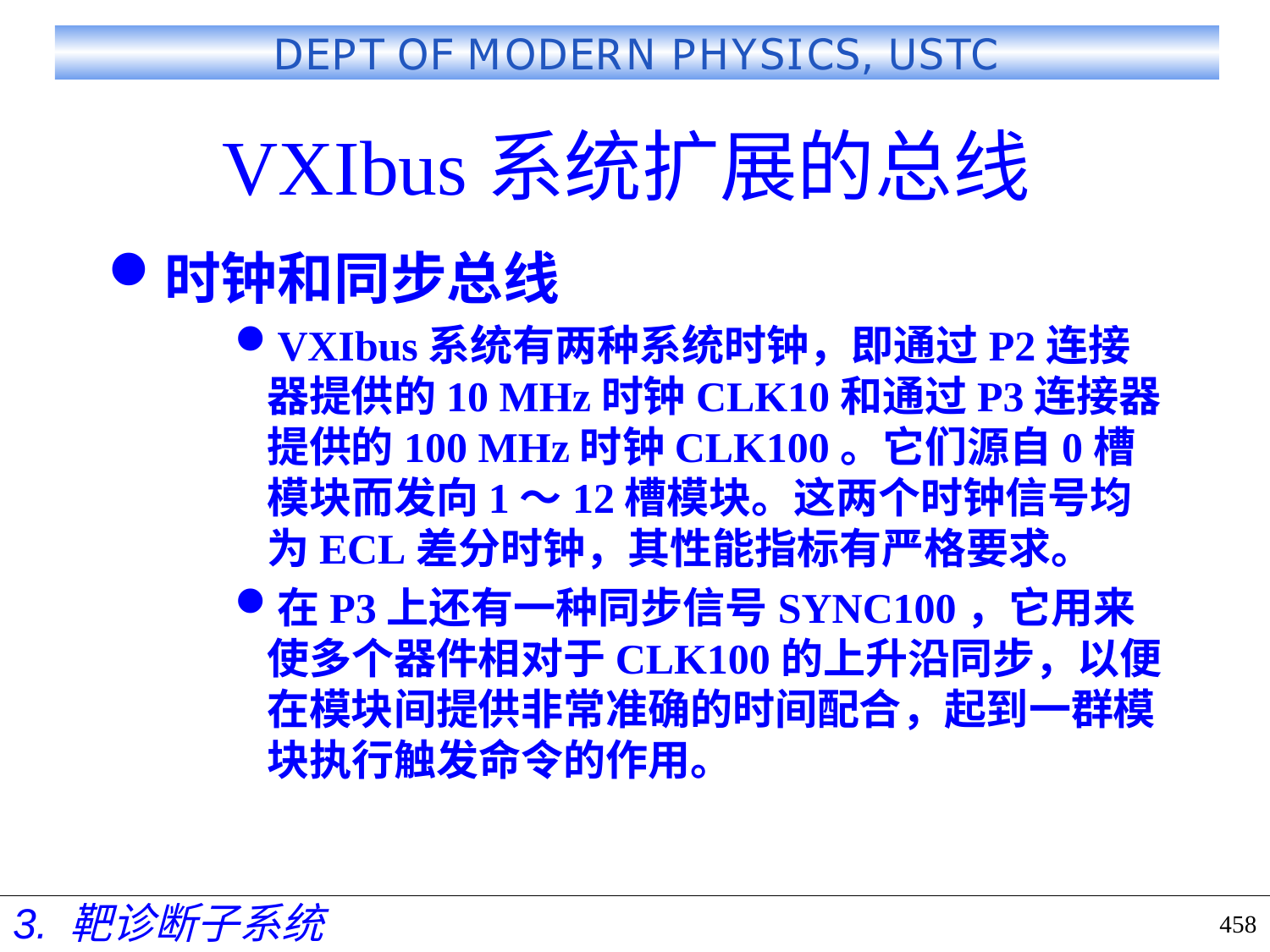

# VXIbus系统扩展的总线
时钟和同步总线
VXIbus系统有两种系统时钟，即通过P2连接器提供的10 MHz时钟CLK10和通过P3连接器提供的100 MHz时钟CLK100。它们源自0槽模块而发向1～12槽模块。这两个时钟信号均为ECL差分时钟，其性能指标有严格要求。
在P3上还有一种同步信号SYNC100，它用来使多个器件相对于CLK100的上升沿同步，以便在模块间提供非常准确的时间配合，起到一群模块执行触发命令的作用。
3. 靶诊断子系统
458